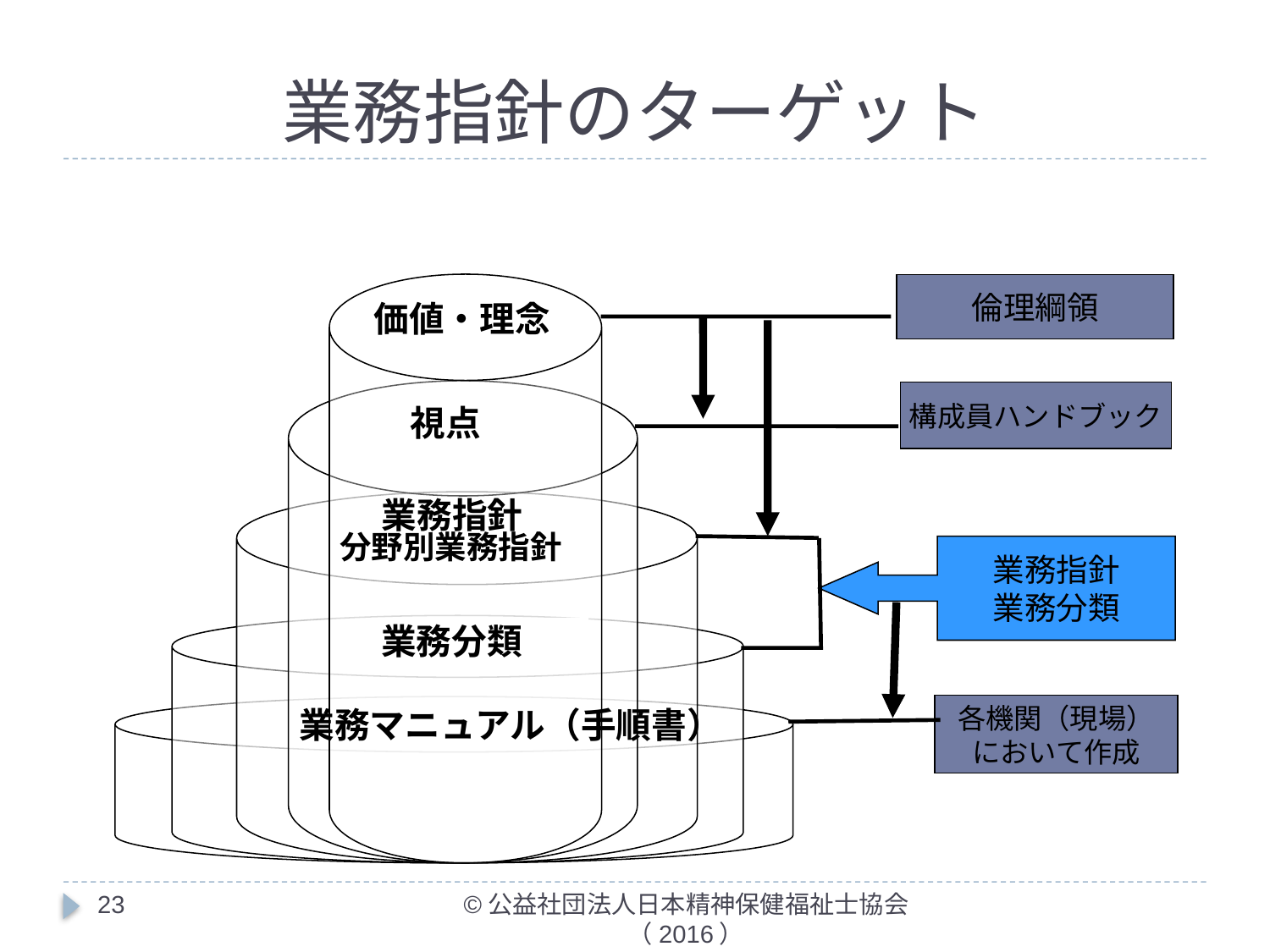

# 業務指針のターゲット

価値・理念

視点

業務指針
分野別業務指針

業務分類

　　業務マニュアル（手順書）
倫理綱領

構成員ハンドブック

業務指針
業務分類

各機関（現場）
において作成

23
©公益社団法人日本精神保健福祉士協会（2016）